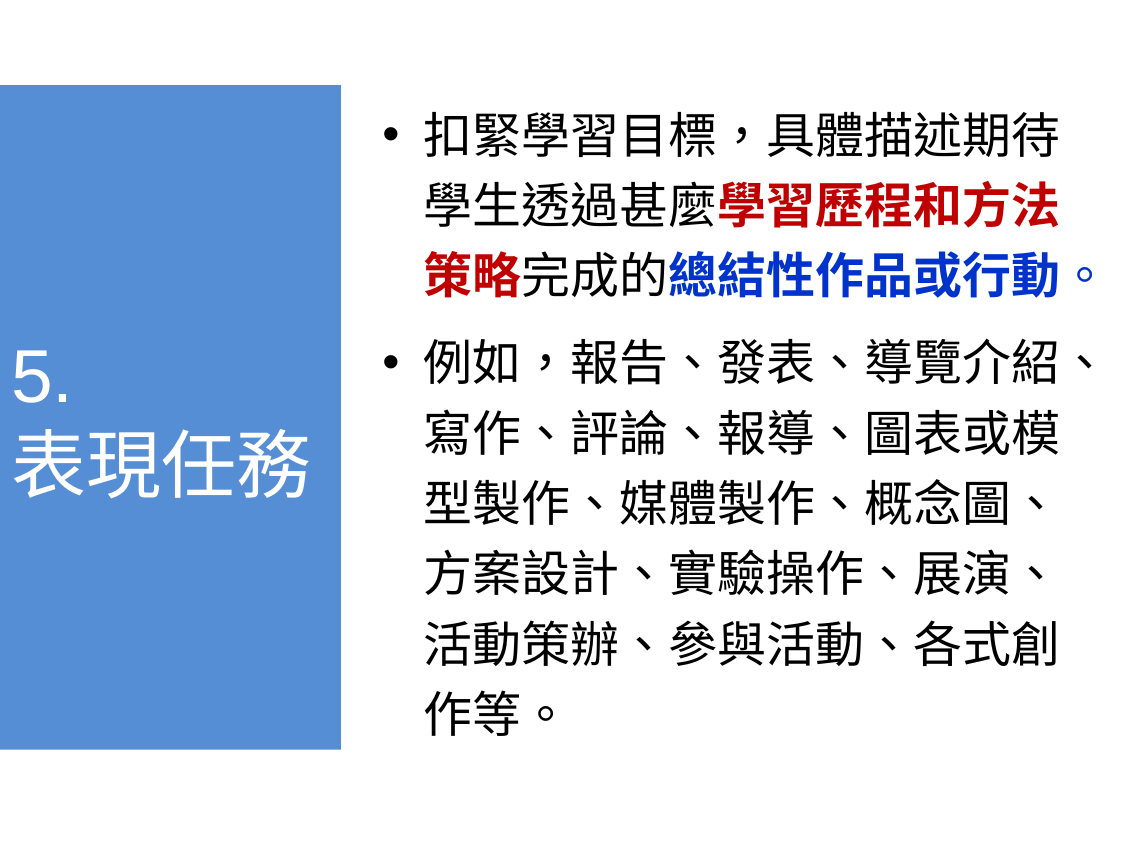

40
5.
表現任務
扣緊學習目標，具體描述期待學生透過甚麼學習歷程和方法策略完成的總結性作品或行動。
例如，報告、發表、導覽介紹、寫作、評論、報導、圖表或模型製作、媒體製作、概念圖、方案設計、實驗操作、展演、活動策辦、參與活動、各式創作等。